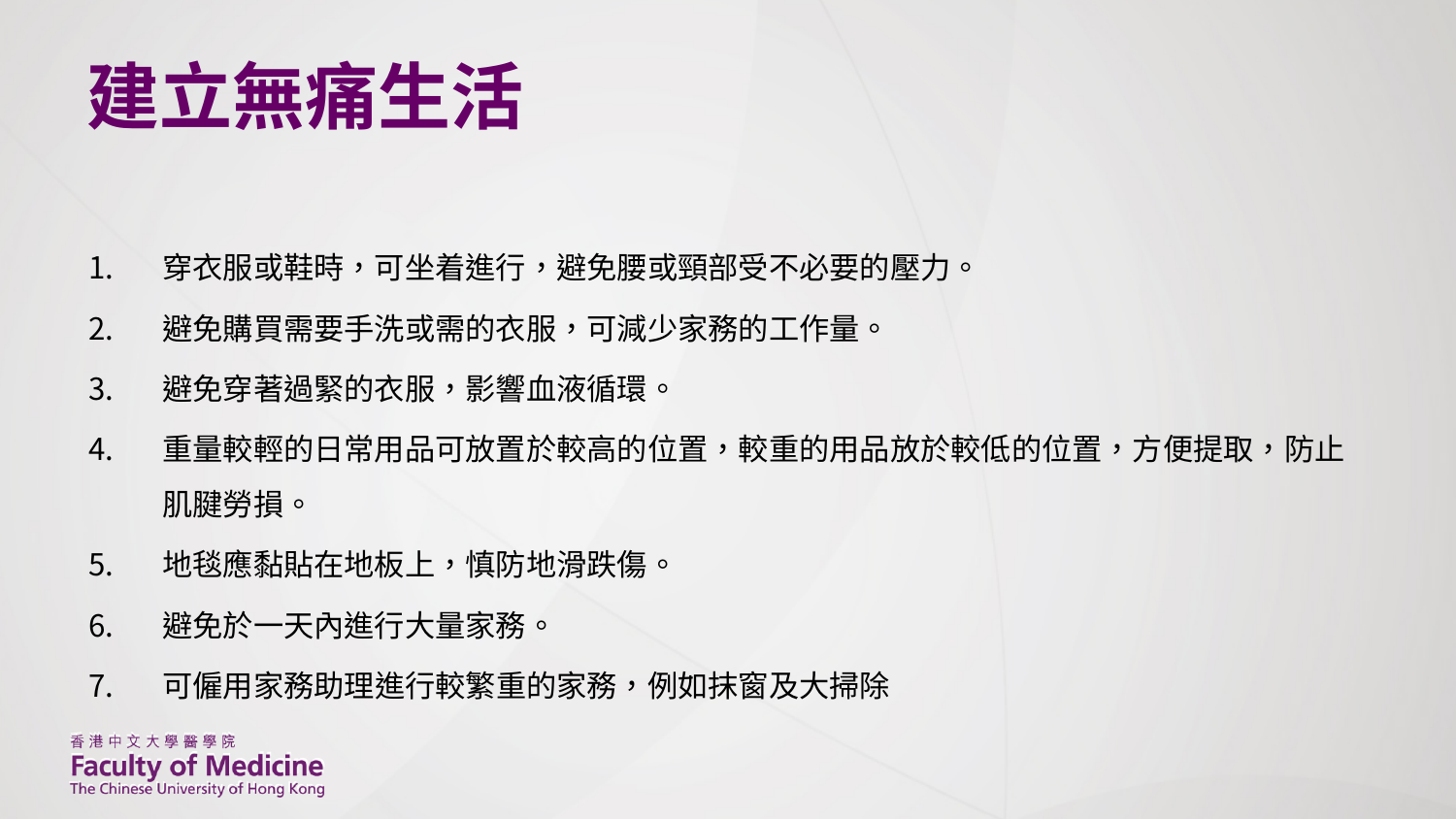

# 建立無痛生活
穿衣服或鞋時，可坐着進行，避免腰或頸部受不必要的壓力。
避免購買需要手洗或需的衣服，可減少家務的工作量。
避免穿著過緊的衣服，影響血液循環。
重量較輕的日常用品可放置於較高的位置，較重的用品放於較低的位置，方便提取，防止肌腱勞損。
地毯應黏貼在地板上，慎防地滑跌傷。
避免於一天內進行大量家務。
可僱用家務助理進行較繁重的家務，例如抹窗及大掃除